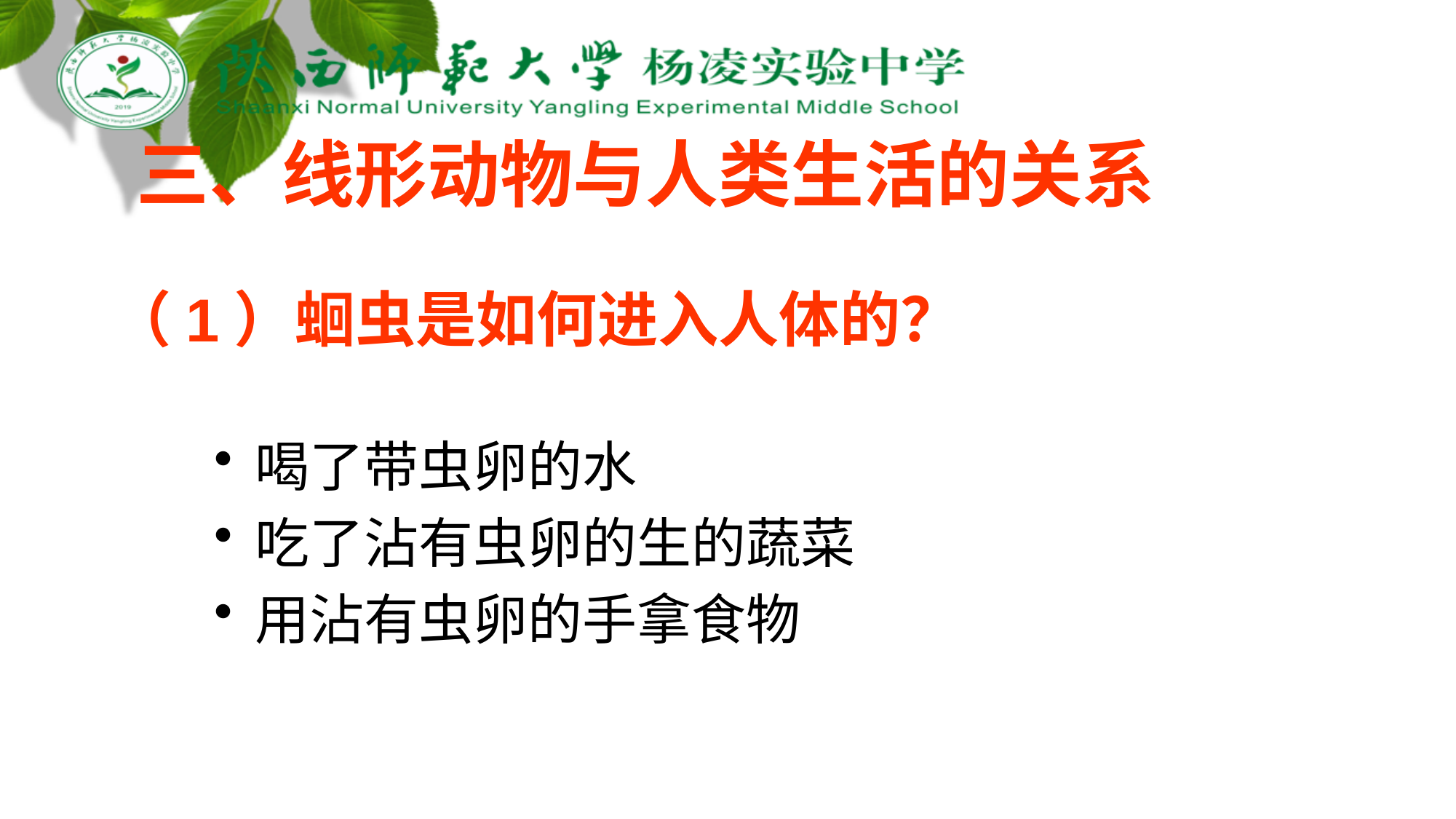

三、线形动物与人类生活的关系
（1）蛔虫是如何进入人体的？
喝了带虫卵的水
吃了沾有虫卵的生的蔬菜
用沾有虫卵的手拿食物